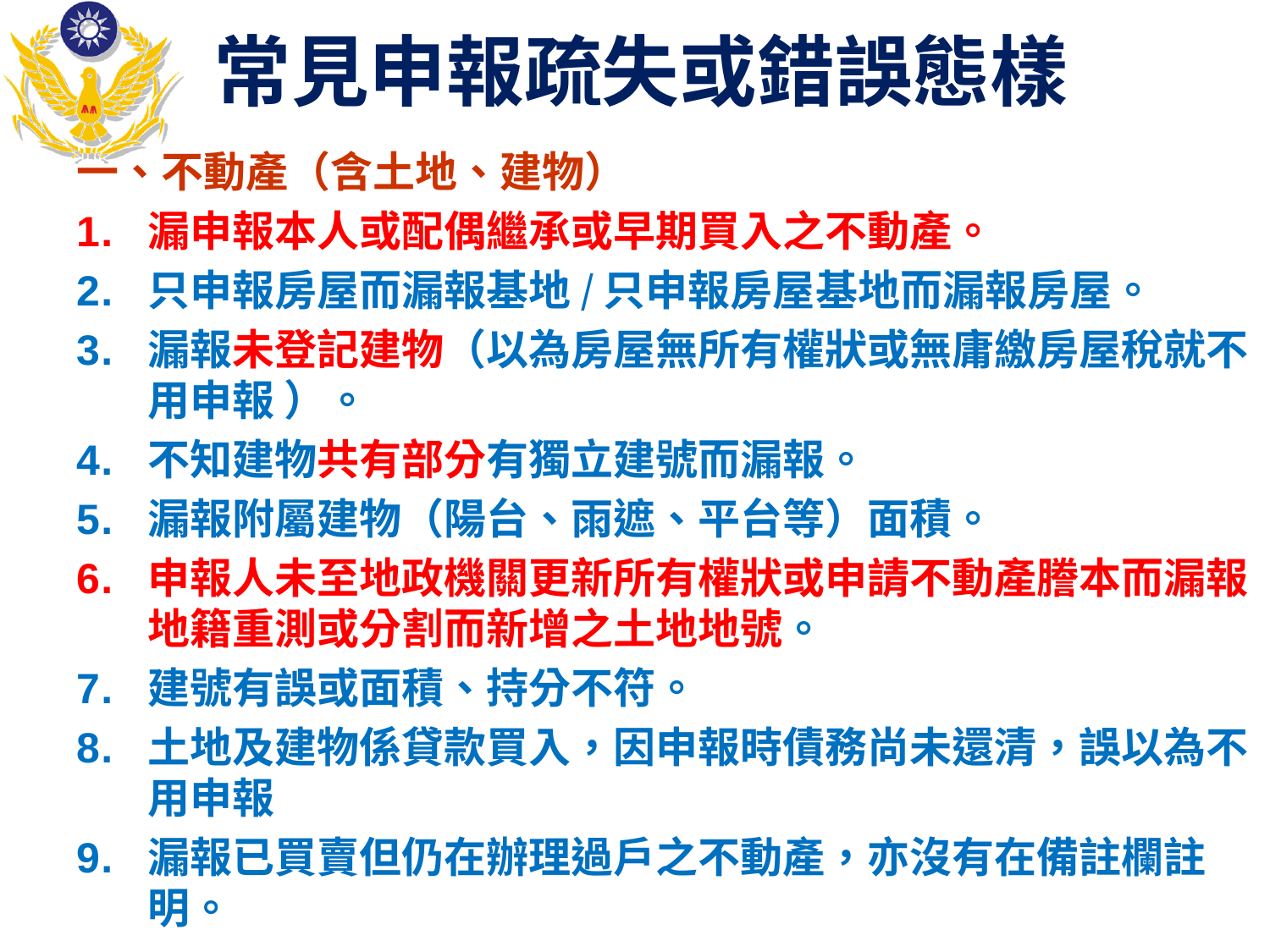

# 常見申報疏失或錯誤態樣
一、不動產（含土地、建物）
漏申報本人或配偶繼承或早期買入之不動產。
只申報房屋而漏報基地/只申報房屋基地而漏報房屋。
漏報未登記建物（以為房屋無所有權狀或無庸繳房屋稅就不用申報 ）。
不知建物共有部分有獨立建號而漏報。
漏報附屬建物（陽台、雨遮、平台等）面積。
申報人未至地政機關更新所有權狀或申請不動產謄本而漏報地籍重測或分割而新增之土地地號。
建號有誤或面積、持分不符。
土地及建物係貸款買入，因申報時債務尚未還清，誤以為不用申報
漏報已買賣但仍在辦理過戶之不動產，亦沒有在備註欄註明。